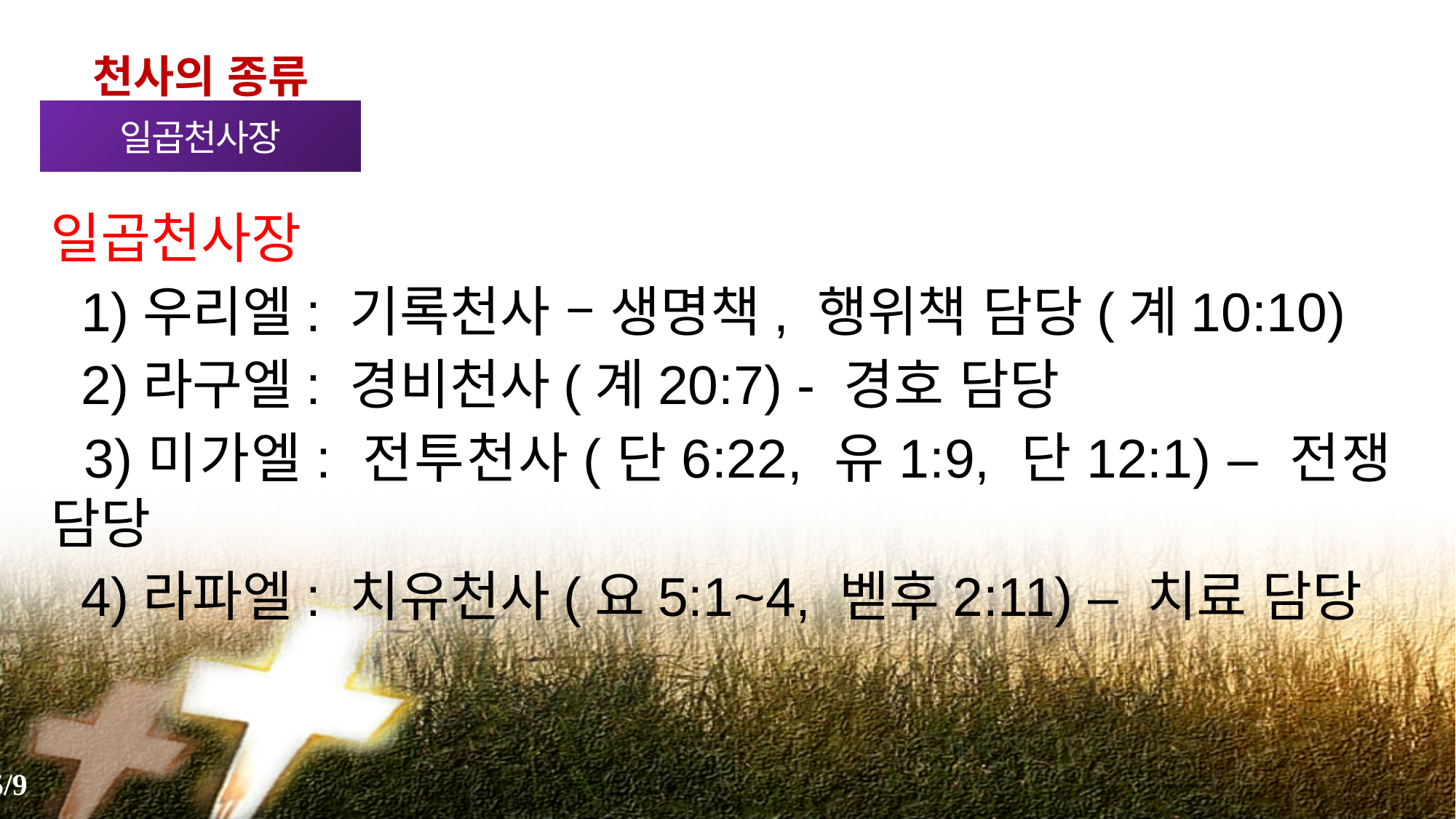

천사의 종류

일곱천사장
일곱천사장
  1)우리엘: 기록천사 – 생명책, 행위책 담당(계10:10)
  2)라구엘: 경비천사(계20:7) - 경호 담당
  3)미가엘: 전투천사(단6:22, 유1:9, 단12:1) – 전쟁 담당
  4)라파엘: 치유천사(요5:1~4, 벧후2:11) – 치료 담당